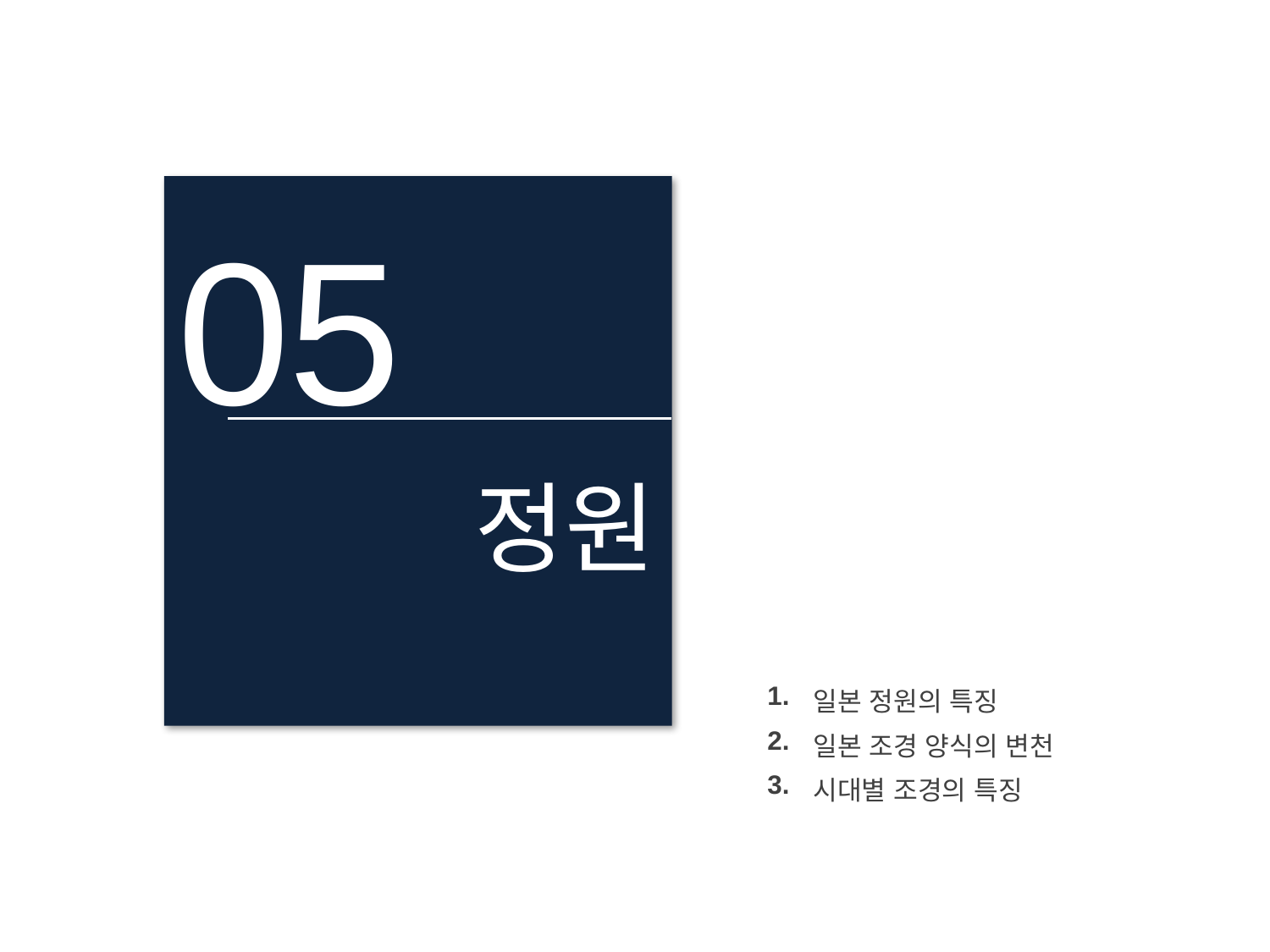

05
정원
| 1. | 일본 정원의 특징 |
| --- | --- |
| 2. | 일본 조경 양식의 변천 |
| 3. | 시대별 조경의 특징 |
|  |  |